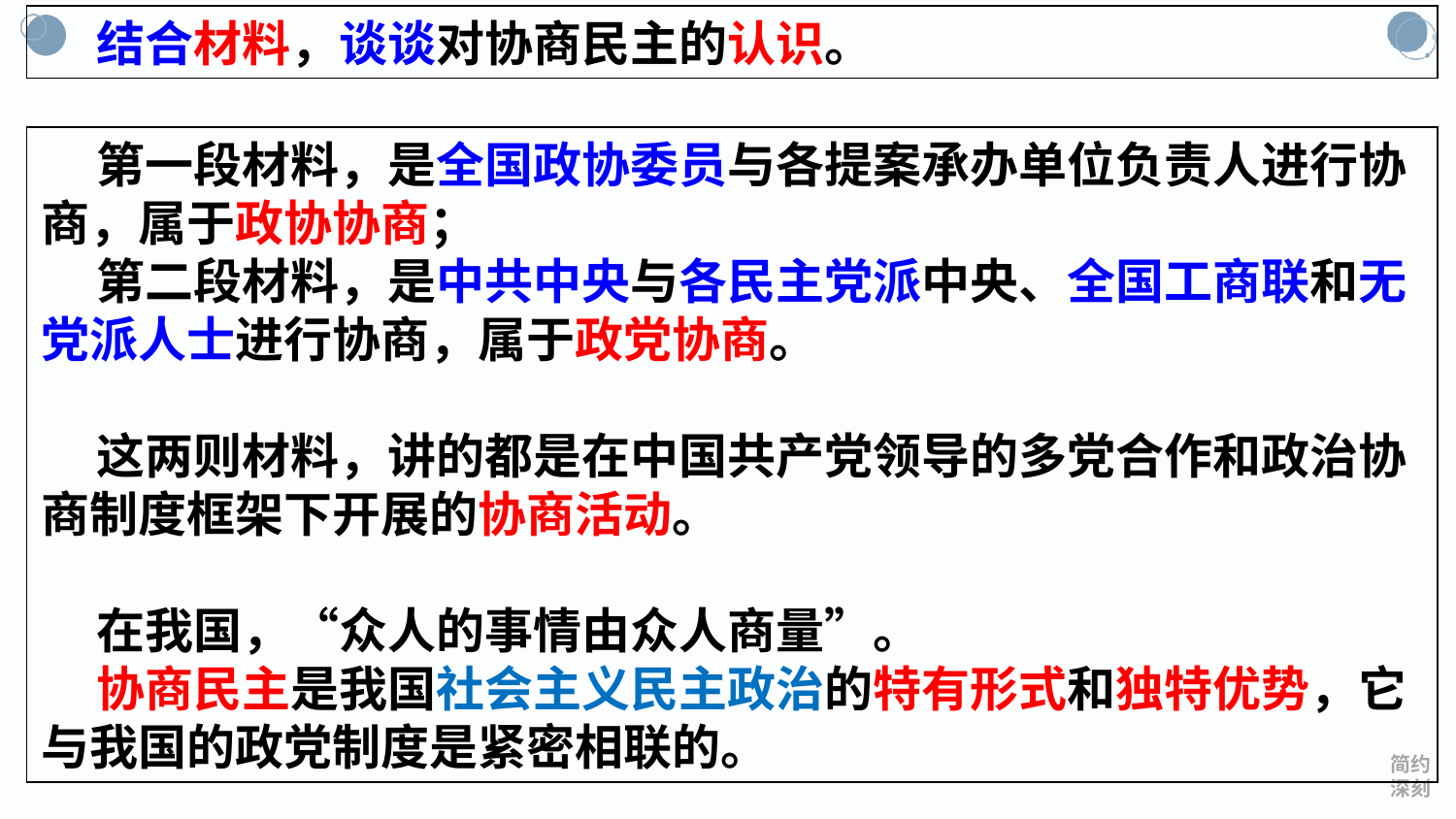

结合材料，谈谈对协商民主的认识。
    第一段材料，是全国政协委员与各提案承办单位负责人进行协商，属于政协协商；
    第二段材料，是中共中央与各民主党派中央、全国工商联和无党派人士进行协商，属于政党协商。

    这两则材料，讲的都是在中国共产党领导的多党合作和政治协商制度框架下开展的协商活动。

    在我国，“众人的事情由众人商量”。
    协商民主是我国社会主义民主政治的特有形式和独特优势，它与我国的政党制度是紧密相联的。